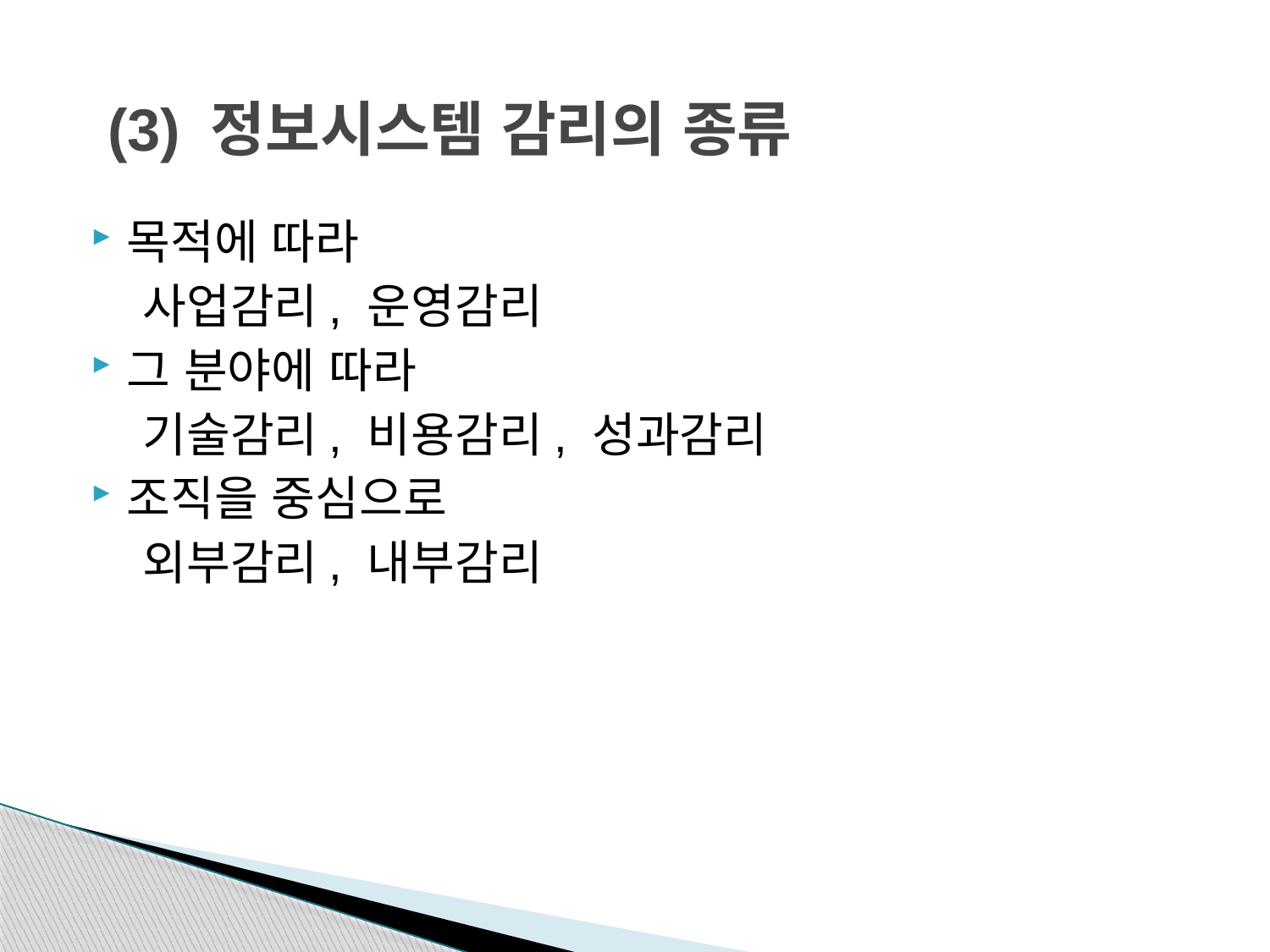

# (3) 정보시스템 감리의 종류
목적에 따라
   사업감리, 운영감리
그 분야에 따라
   기술감리, 비용감리, 성과감리
조직을 중심으로
   외부감리, 내부감리